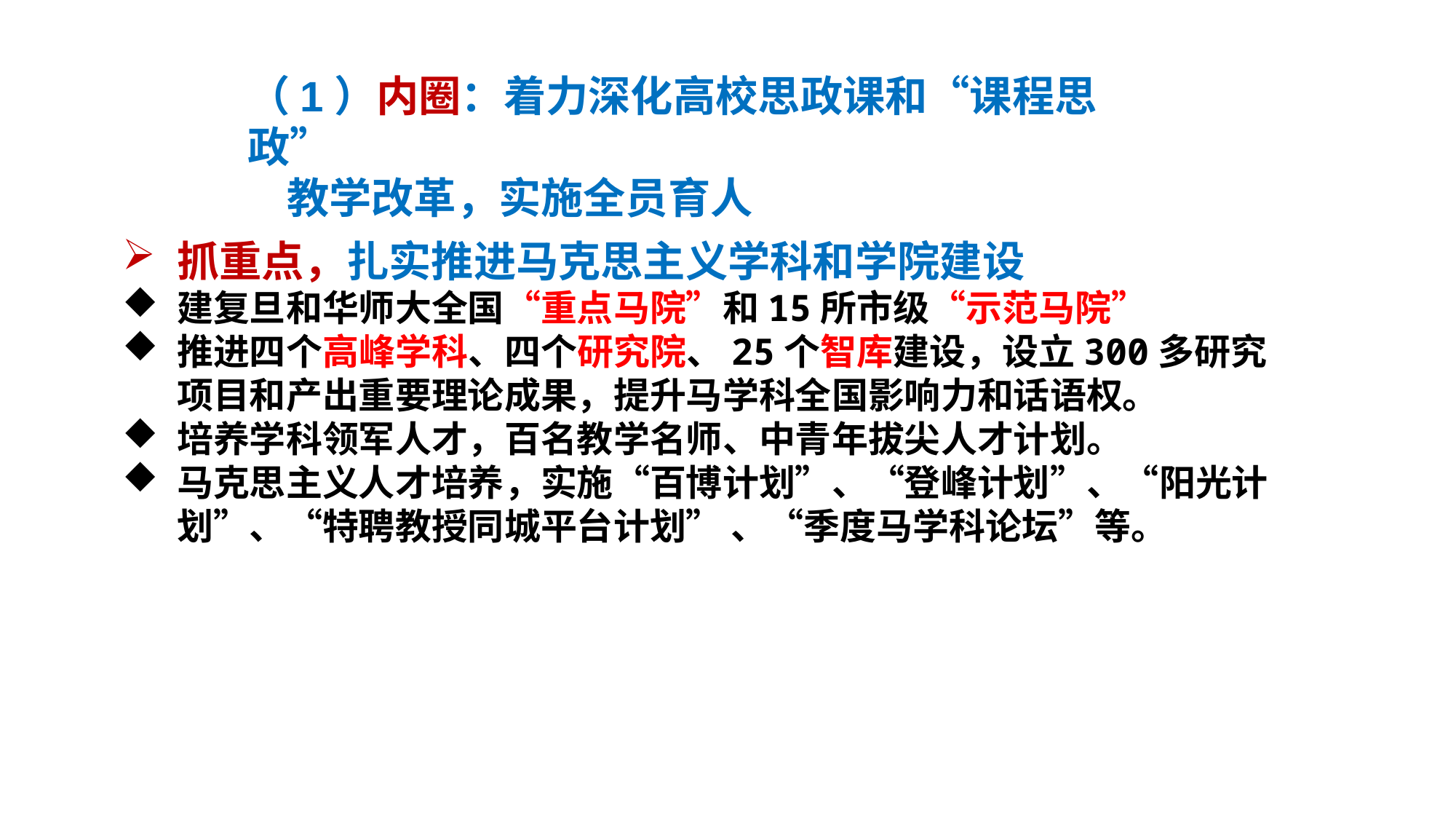

（1）内圈：着力深化高校思政课和“课程思政”
   教学改革，实施全员育人
抓重点，扎实推进马克思主义学科和学院建设
建复旦和华师大全国“重点马院”和15所市级“示范马院”
推进四个高峰学科、四个研究院、25个智库建设，设立300多研究项目和产出重要理论成果，提升马学科全国影响力和话语权。
培养学科领军人才，百名教学名师、中青年拔尖人才计划。
马克思主义人才培养，实施“百博计划”、“登峰计划”、“阳光计划”、“特聘教授同城平台计划” 、“季度马学科论坛”等。